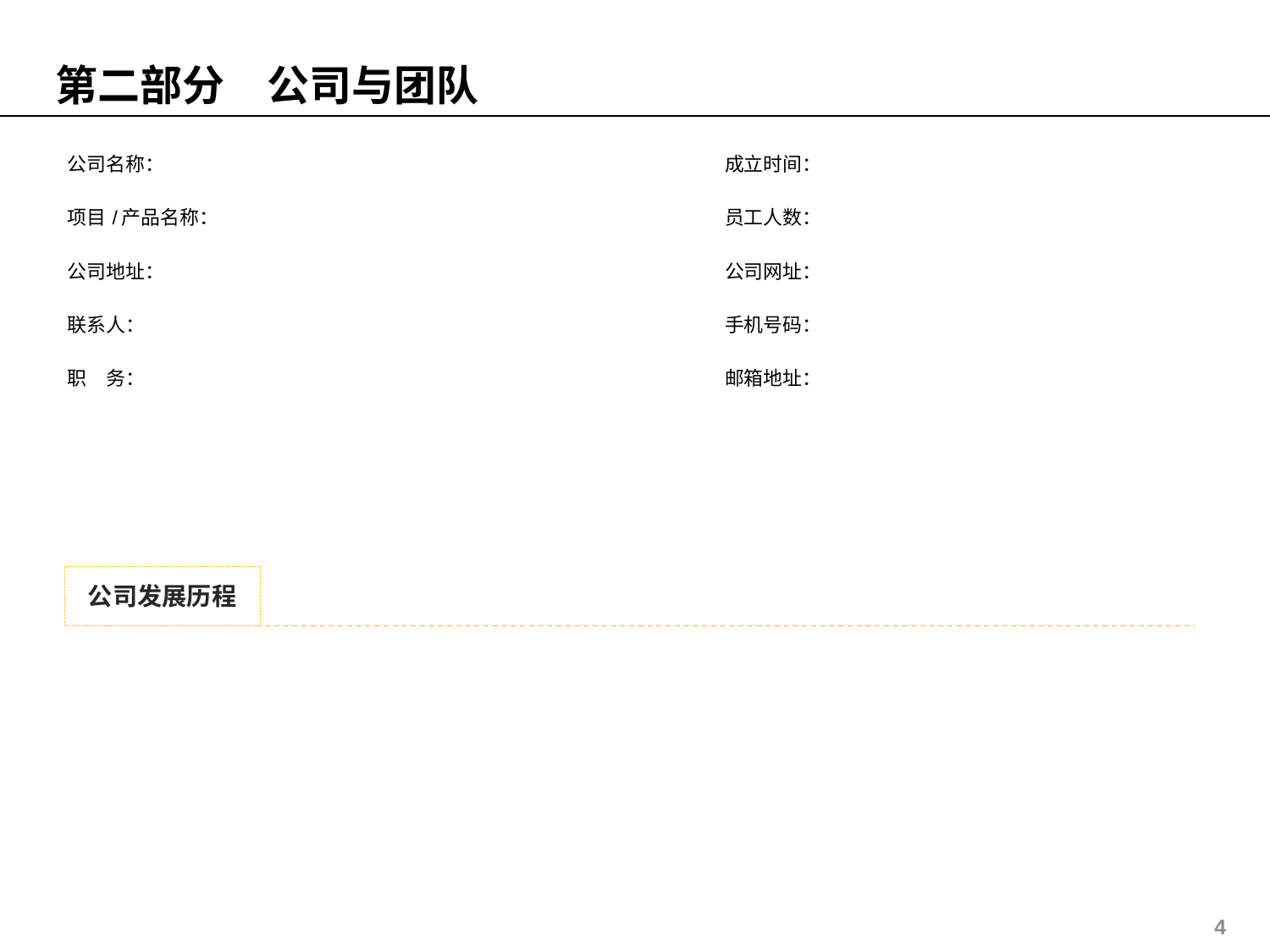

# 第二部分　公司与团队
| 公司名称： |  | 成立时间： |  |
| --- | --- | --- | --- |
| 项目/产品名称： |  | 员工人数： |  |
| 公司地址： |  | 公司网址： |  |
| 联系人： |  | 手机号码： |  |
| 职　务： |  | 邮箱地址： |  |
公司发展历程
4